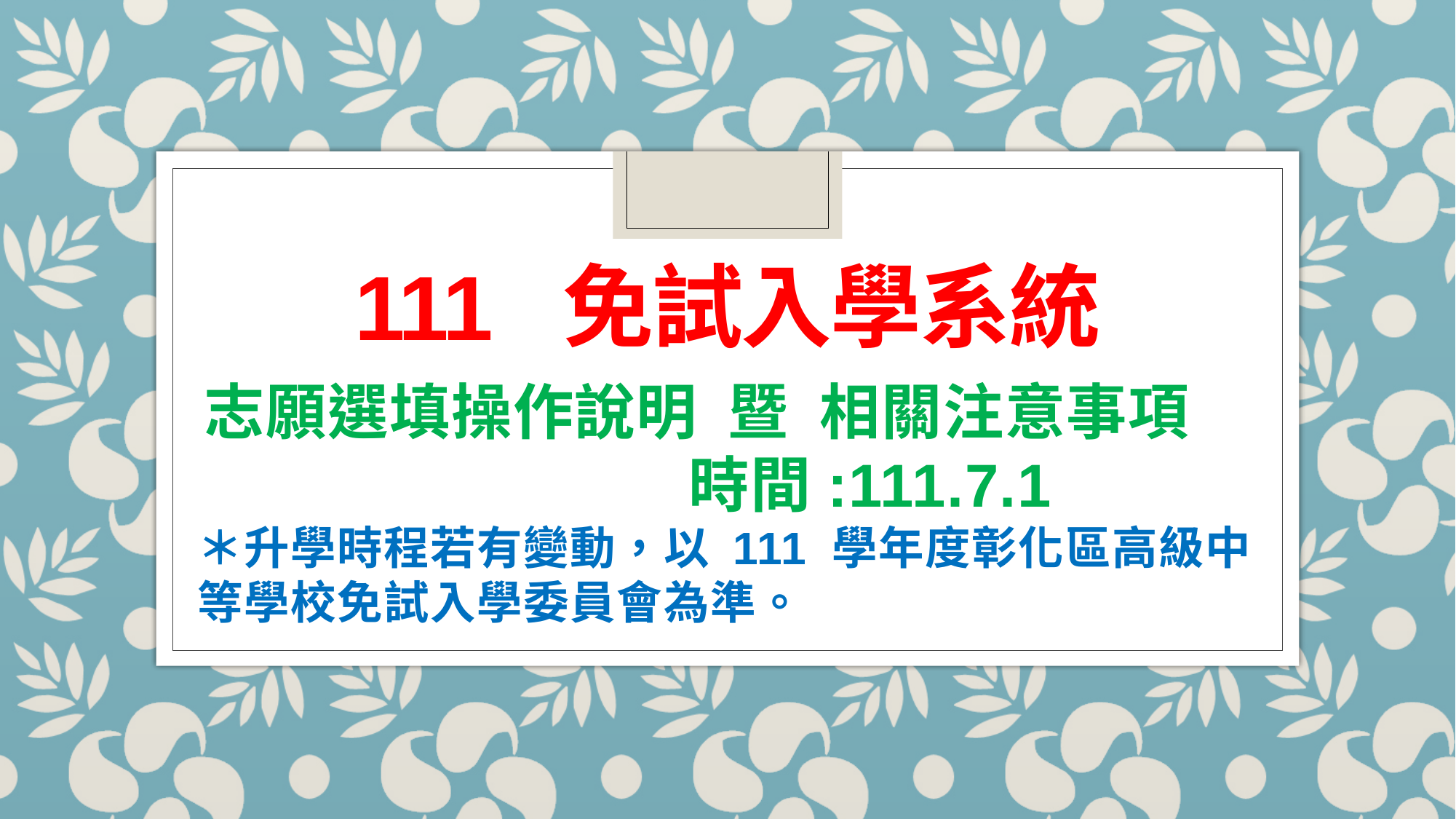

# 111  免試入學系統
志願選填操作說明  暨  相關注意事項                        時間:111.7.1
＊升學時程若有變動，以 111 學年度彰化區高級中等學校免試入學委員會為準。